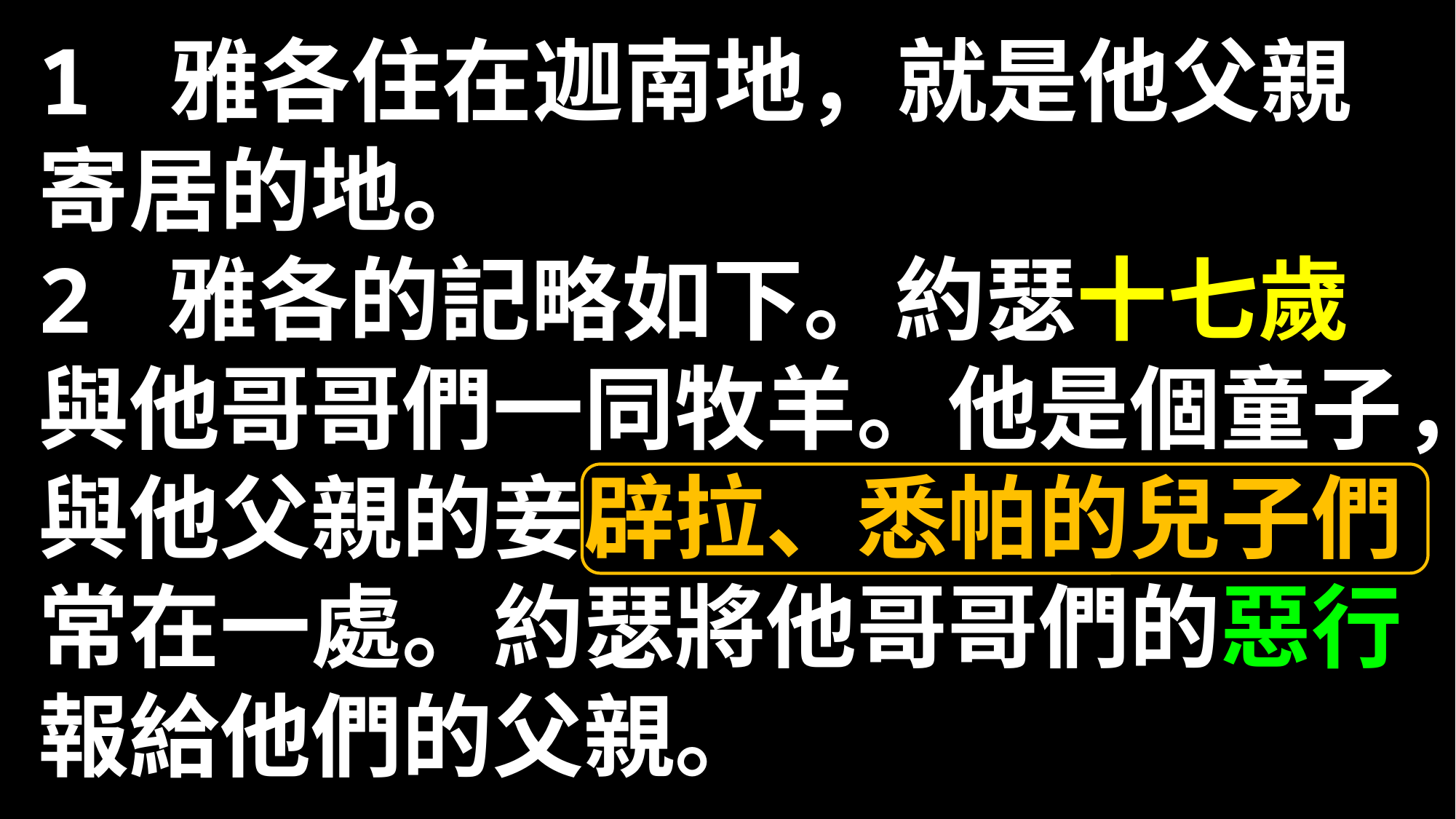

1 雅各住在迦南地，就是他父親寄居的地。
2 雅各的記略如下。約瑟十七歲與他哥哥們一同牧羊。他是個童子，與他父親的妾辟拉、悉帕的兒子們常在一處。約瑟將他哥哥們的惡行報給他們的父親。